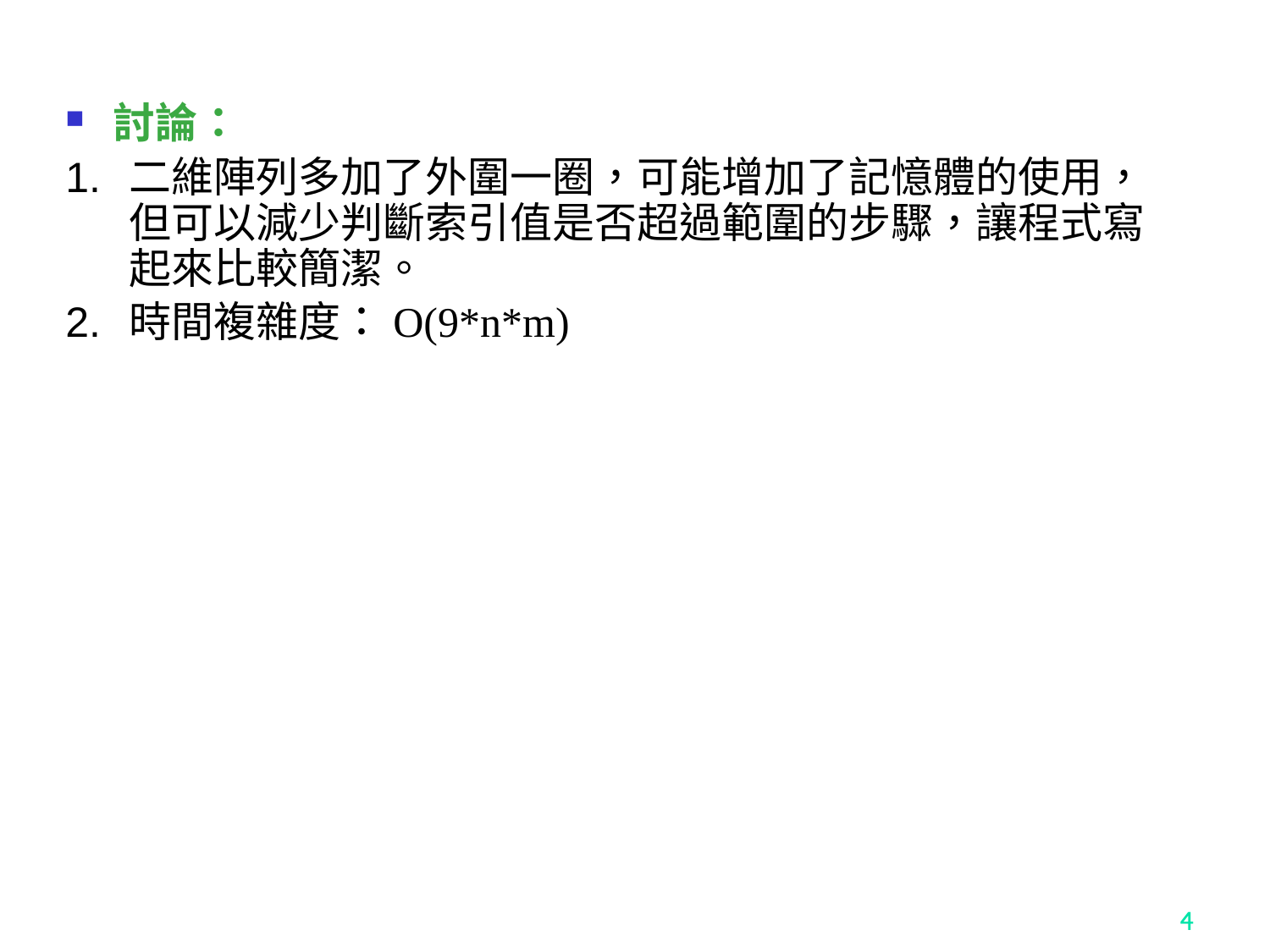

討論：
二維陣列多加了外圍一圈，可能增加了記憶體的使用，但可以減少判斷索引值是否超過範圍的步驟，讓程式寫起來比較簡潔。
時間複雜度：O(9*n*m)
4